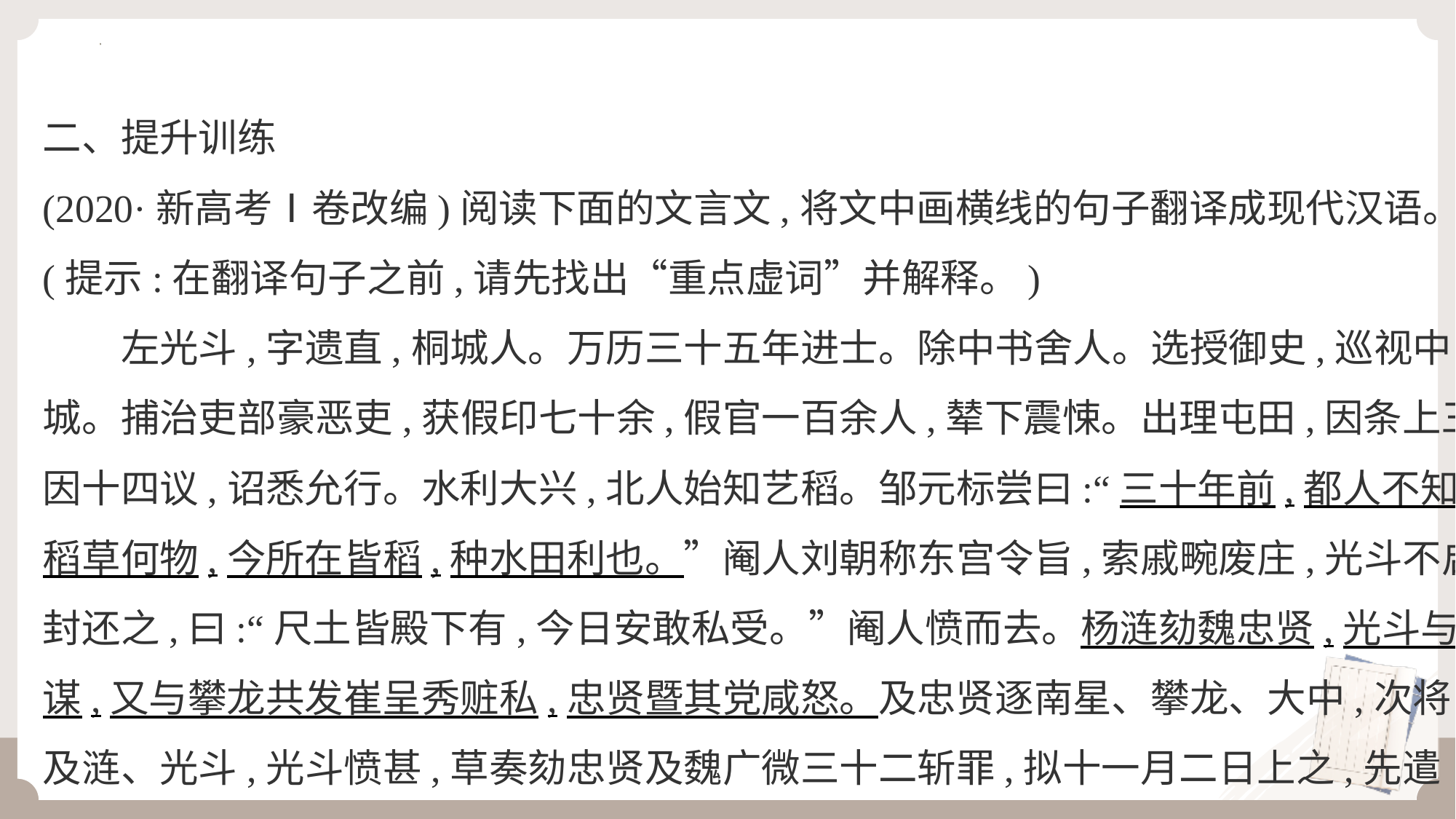

二、提升训练
(2020·新高考Ⅰ卷改编)阅读下面的文言文,将文中画横线的句子翻译成现代汉语。
(提示:在翻译句子之前,请先找出“重点虚词”并解释。)
　　左光斗,字遗直,桐城人。万历三十五年进士。除中书舍人。选授御史,巡视中
城。捕治吏部豪恶吏,获假印七十余,假官一百余人,辇下震悚。出理屯田,因条上三
因十四议,诏悉允行。水利大兴,北人始知艺稻。邹元标尝曰:“三十年前,都人不知
稻草何物,今所在皆稻,种水田利也。”阉人刘朝称东宫令旨,索戚畹废庄,光斗不启
封还之,曰:“尺土皆殿下有,今日安敢私受。”阉人愤而去。杨涟劾魏忠贤,光斗与其
谋,又与攀龙共发崔呈秀赃私,忠贤暨其党咸怒。及忠贤逐南星、攀龙、大中,次将
及涟、光斗,光斗愤甚,草奏劾忠贤及魏广微三十二斩罪,拟十一月二日上之,先遣